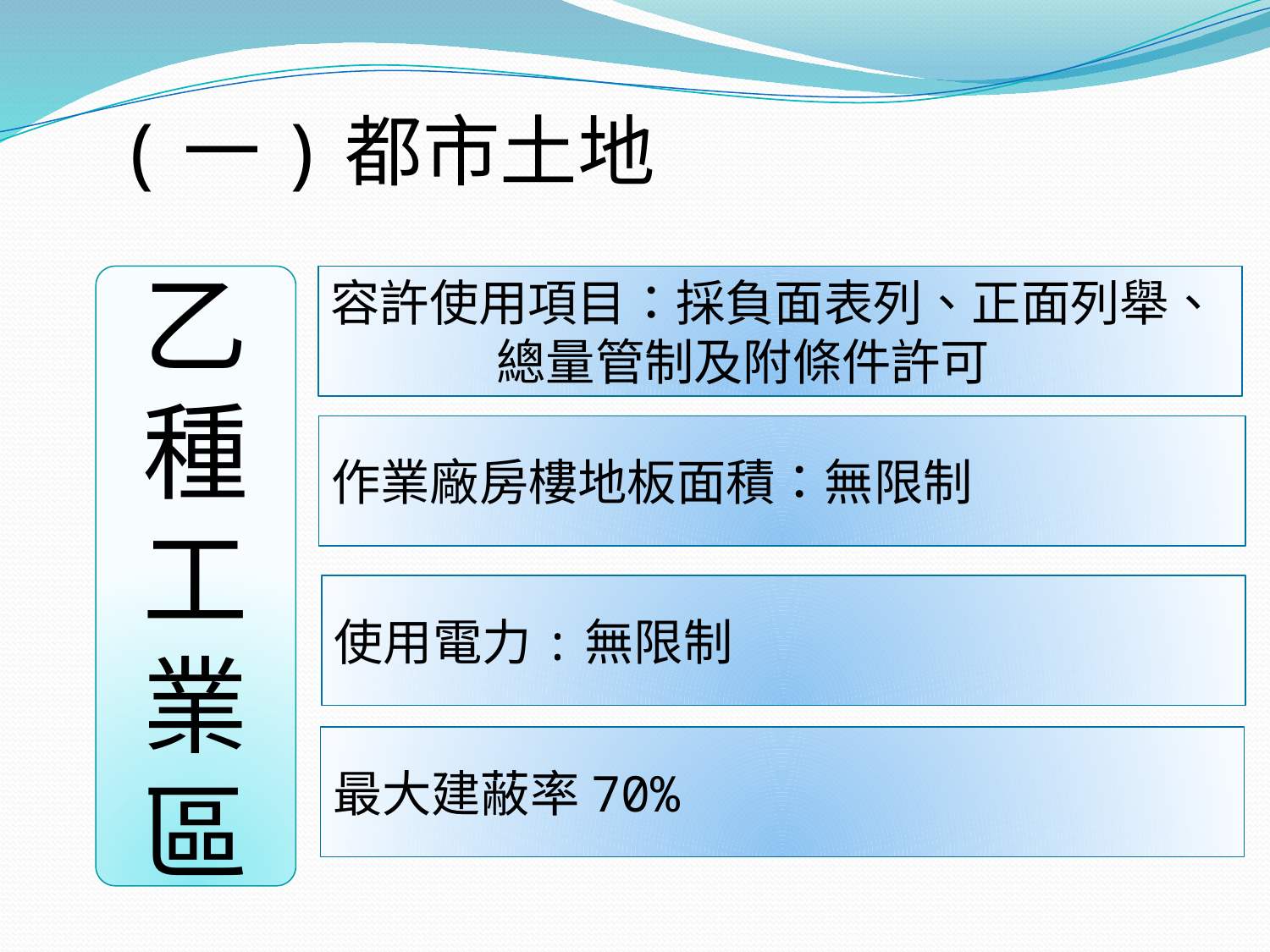

(一)都市土地

乙種工業
區
容許使用項目：採負面表列、正面列舉、
              總量管制及附條件許可
作業廠房樓地板面積：無限制
使用電力:無限制
最大建蔽率70%